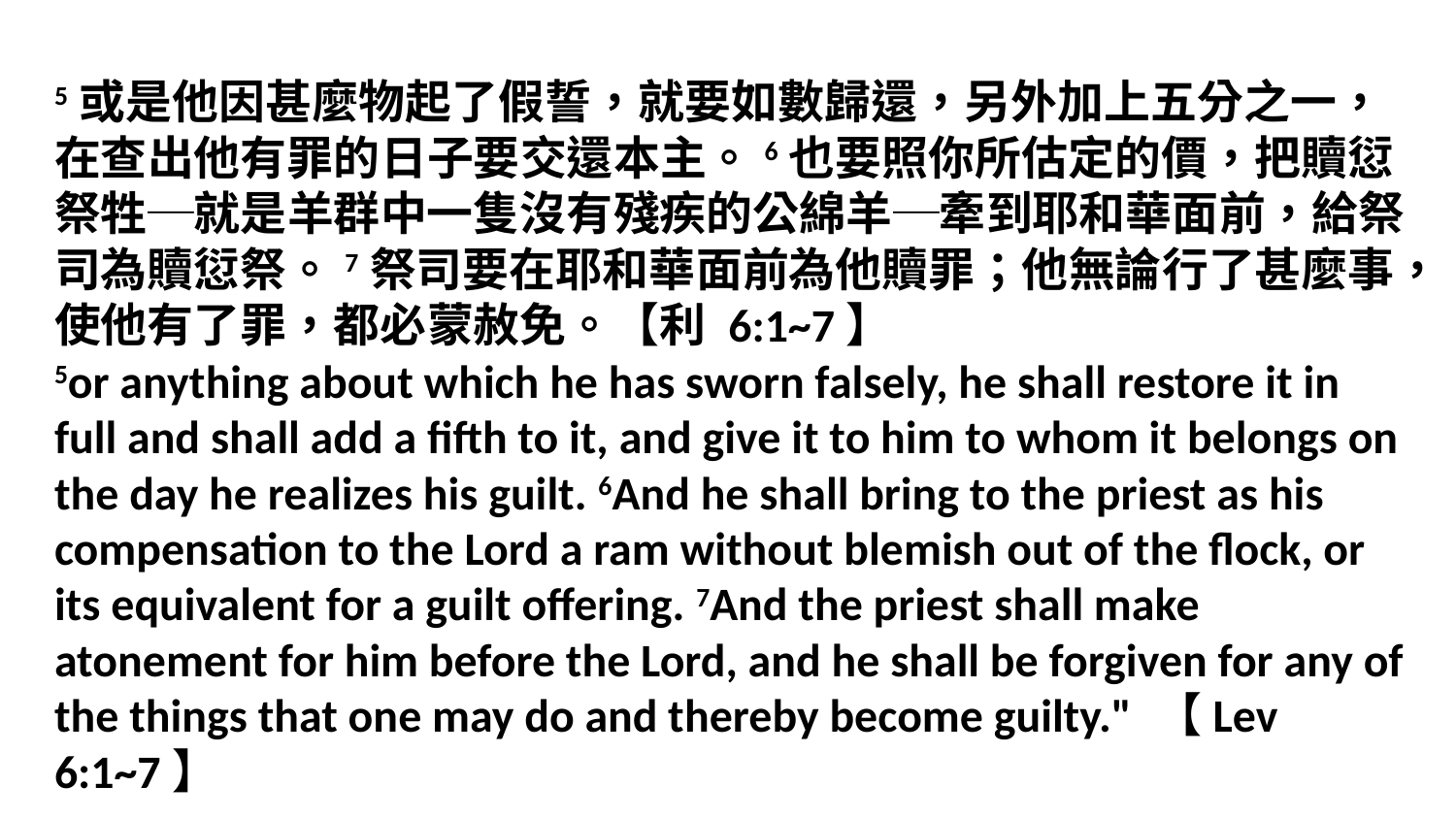

5或是他因甚麼物起了假誓，就要如數歸還，另外加上五分之一，在查出他有罪的日子要交還本主。6也要照你所估定的價，把贖愆祭牲─就是羊群中一隻沒有殘疾的公綿羊─牽到耶和華面前，給祭司為贖愆祭。7祭司要在耶和華面前為他贖罪；他無論行了甚麼事，使他有了罪，都必蒙赦免。【利 6:1~7】
5or anything about which he has sworn falsely, he shall restore it in full and shall add a fifth to it, and give it to him to whom it belongs on the day he realizes his guilt. 6And he shall bring to the priest as his compensation to the Lord a ram without blemish out of the flock, or its equivalent for a guilt offering. 7And the priest shall make atonement for him before the Lord, and he shall be forgiven for any of the things that one may do and thereby become guilty." 【Lev 6:1~7】